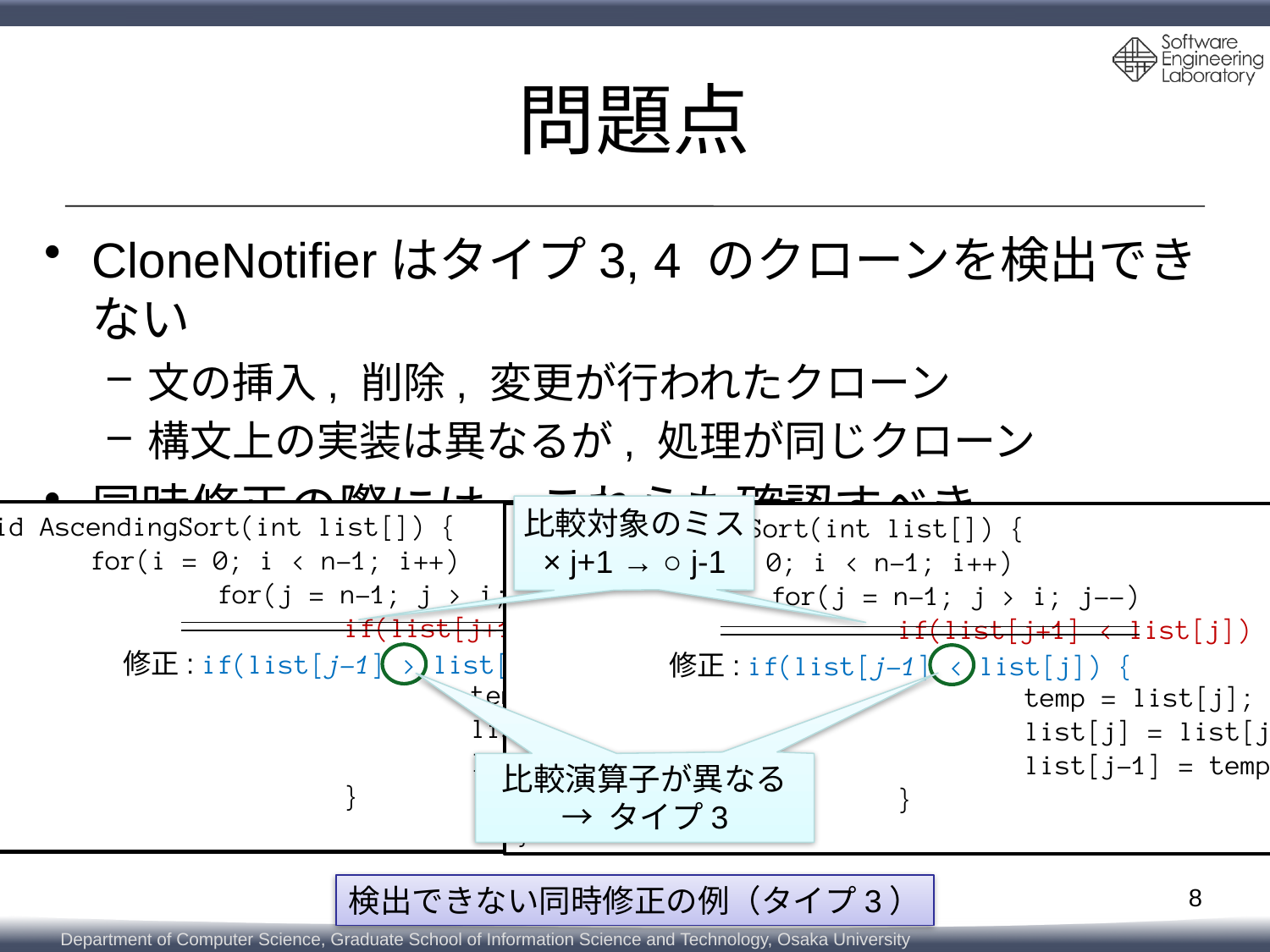

# 問題点
CloneNotifierはタイプ3, 4 のクローンを検出できない
文の挿入, 削除, 変更が行われたクローン
構文上の実装は異なるが, 処理が同じクローン
同時修正の際には, これらも確認すべき

比較対象のミス
× j+1 → ○ j-1
void AscendingSort(int list[]) {
	for(i = 0; i < n-1; i++)
		for(j = n-1; j > i; j--)
			if(list[j+1] > list[j]) {

				temp = list[j];
				list[j] = list[j-1];
				list[j-1] = temp;
			}
}
void DescendingSort(int list[]) {
	for(i = 0; i < n-1; i++)
		for(j = n-1; j > i; j--)
			if(list[j+1] < list[j]) {

				temp = list[j];
				list[j] = list[j-1];
				list[j-1] = temp;
			}
}
修正: if(list[j-1] > list[j]) {
修正: if(list[j-1] < list[j]) {

比較演算子が異なる
→ タイプ3
検出できない同時修正の例（タイプ3）
8